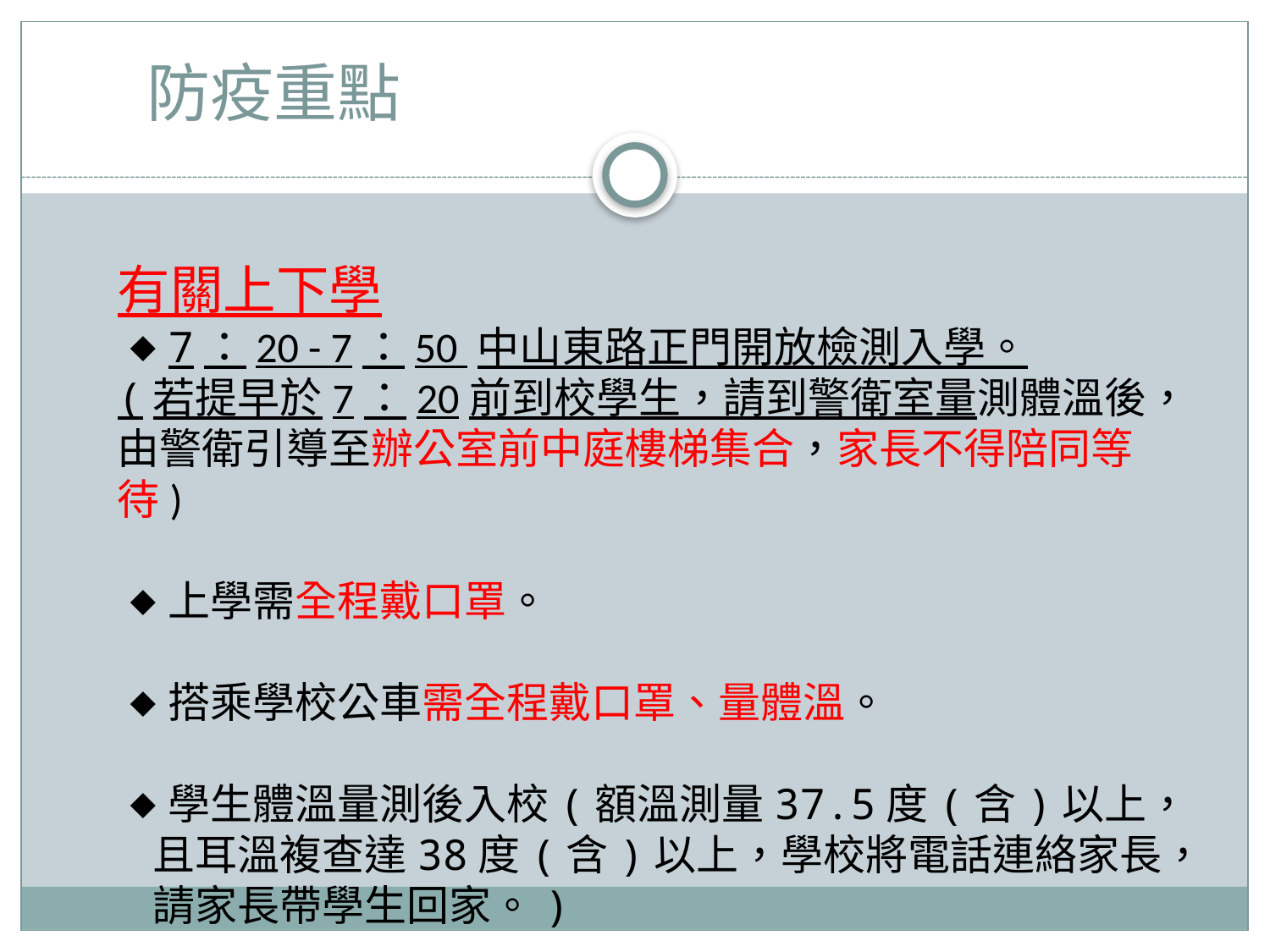

# 防疫重點
有關上下學
7：20 - 7：50 中山東路正門開放檢測入學。
(若提早於7：20前到校學生，請到警衛室量測體溫後，由警衛引導至辦公室前中庭樓梯集合，家長不得陪同等待)

上學需全程戴口罩。

搭乘學校公車需全程戴口罩、量體溫。

學生體溫量測後入校(額溫測量37.5度(含)以上，且耳溫複查達38度(含)以上，學校將電話連絡家長，請家長帶學生回家。)